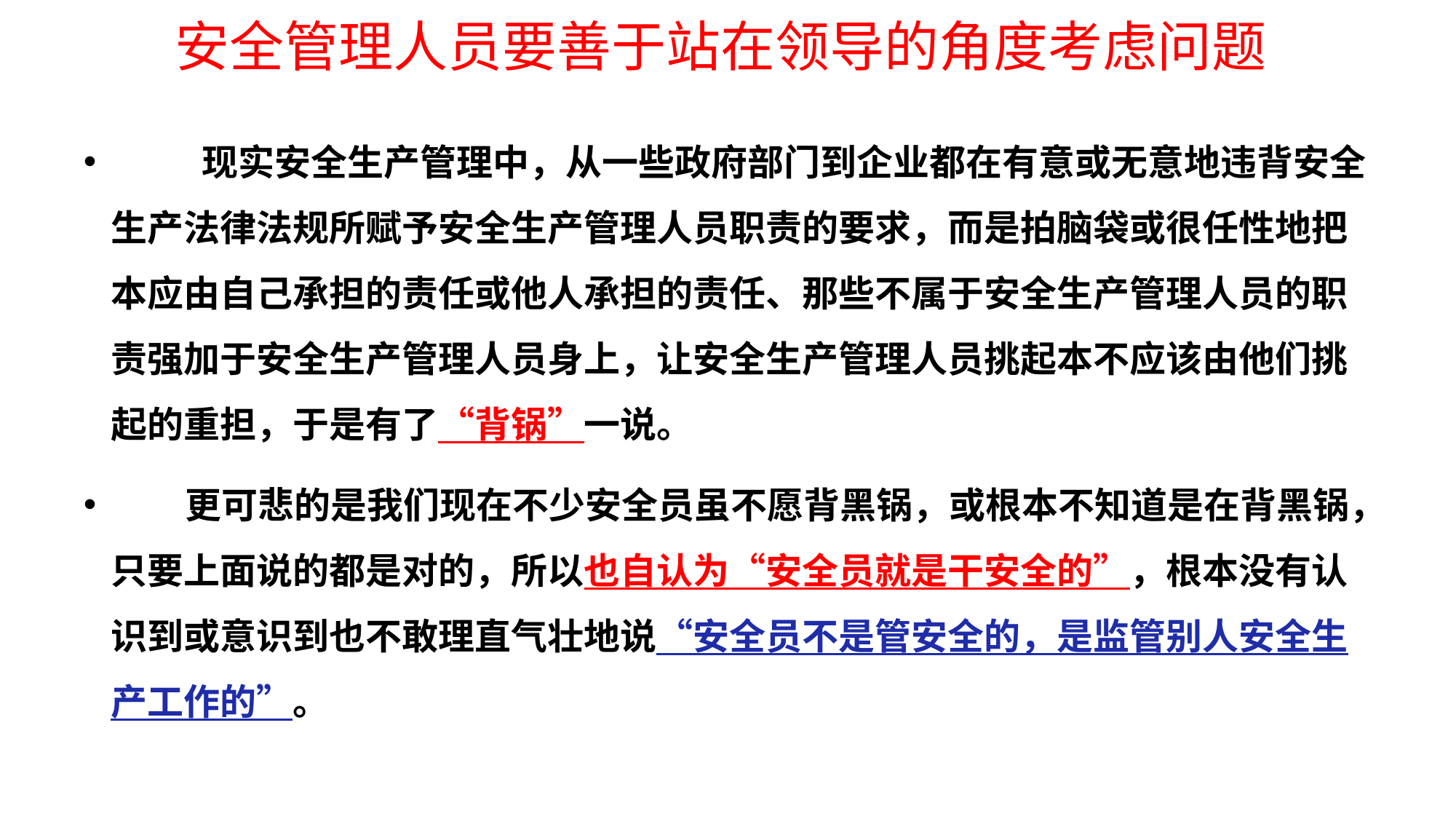

安全管理人员要善于站在领导的角度考虑问题
          现实安全生产管理中，从一些政府部门到企业都在有意或无意地违背安全生产法律法规所赋予安全生产管理人员职责的要求，而是拍脑袋或很任性地把本应由自己承担的责任或他人承担的责任、那些不属于安全生产管理人员的职责强加于安全生产管理人员身上，让安全生产管理人员挑起本不应该由他们挑起的重担，于是有了“背锅”一说。
        更可悲的是我们现在不少安全员虽不愿背黑锅，或根本不知道是在背黑锅，只要上面说的都是对的，所以也自认为“安全员就是干安全的”，根本没有认识到或意识到也不敢理直气壮地说“安全员不是管安全的，是监管别人安全生产工作的”。
106